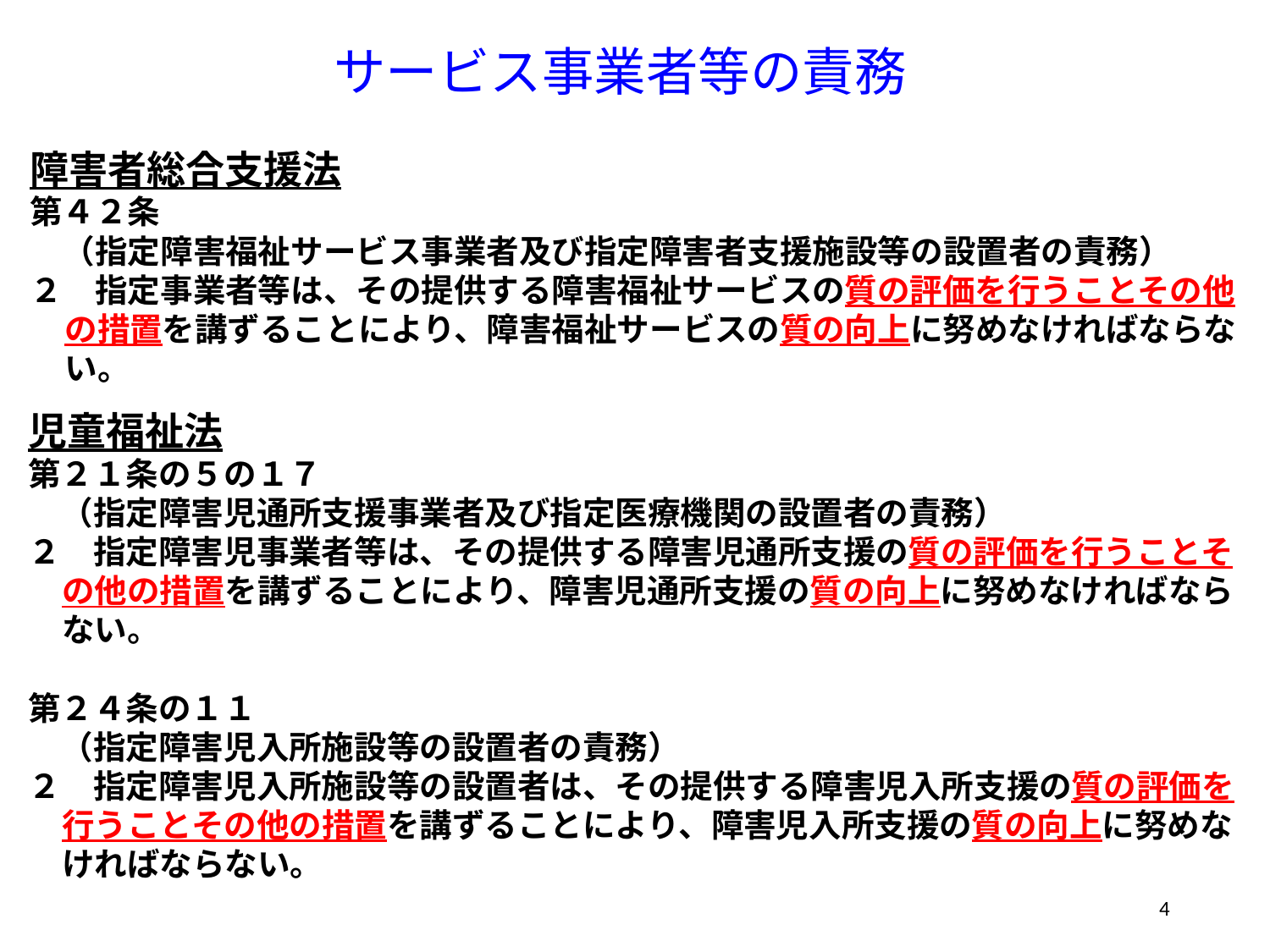

サービス事業者等の責務
障害者総合支援法
第４２条
　（指定障害福祉サービス事業者及び指定障害者支援施設等の設置者の責務）
２　指定事業者等は、その提供する障害福祉サービスの質の評価を行うことその他の措置を講ずることにより、障害福祉サービスの質の向上に努めなければならない。
児童福祉法
第２１条の５の１７
　（指定障害児通所支援事業者及び指定医療機関の設置者の責務）
２　指定障害児事業者等は、その提供する障害児通所支援の質の評価を行うことその他の措置を講ずることにより、障害児通所支援の質の向上に努めなければならない。

第２４条の１１
　（指定障害児入所施設等の設置者の責務）
２　指定障害児入所施設等の設置者は、その提供する障害児入所支援の質の評価を行うことその他の措置を講ずることにより、障害児入所支援の質の向上に努めなければならない。
4